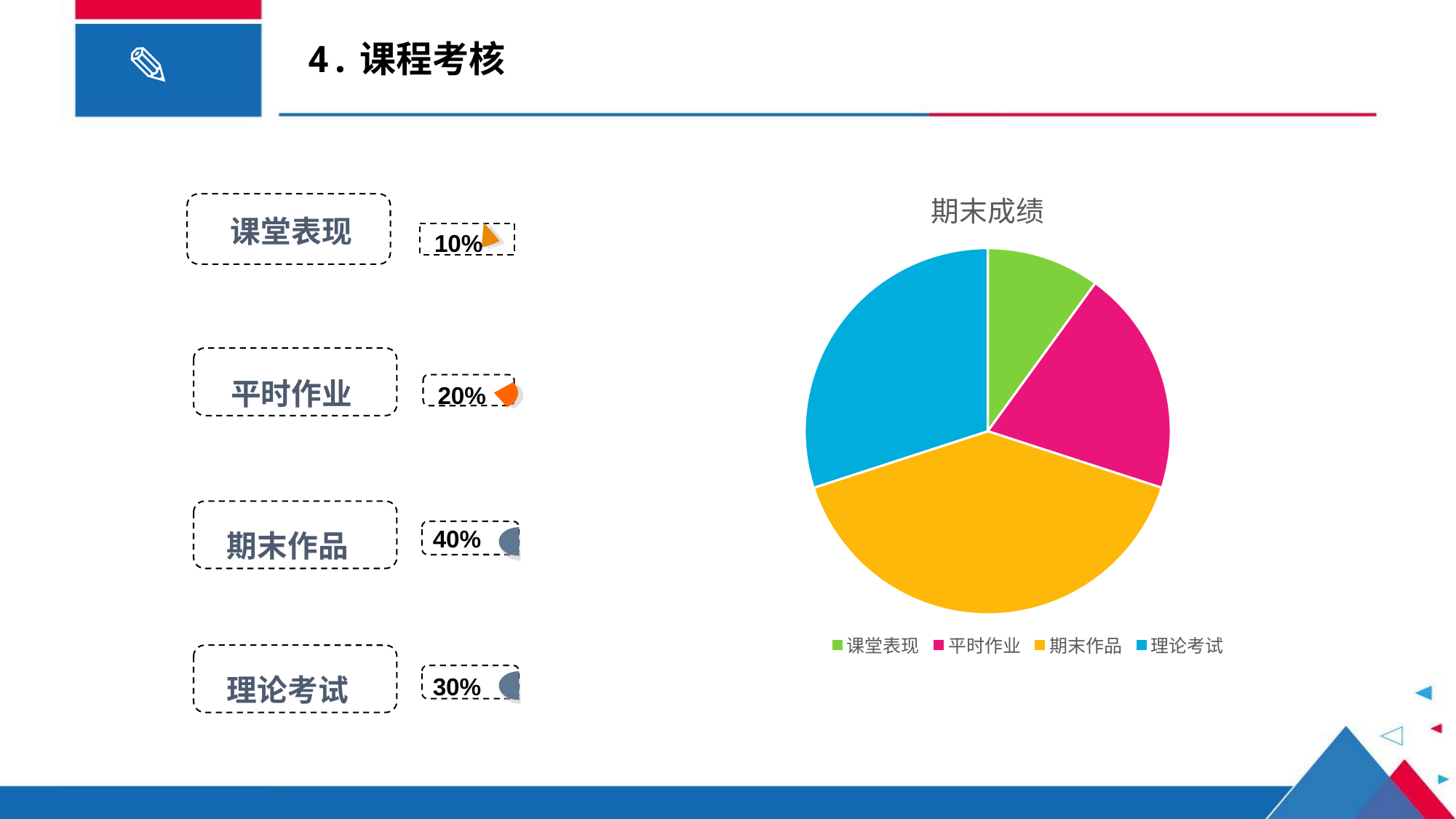

4.课程考核

### Chart:

| Category | 期末成绩 |
|---|---|
| 课堂表现 | 0.1 |
| 平时作业 | 0.2 |
| 期末作品 | 0.4 |
| 理论考试 | 0.3 |
课堂表现

10%

平时作业

20%

40%

期末作品

理论考试
30%